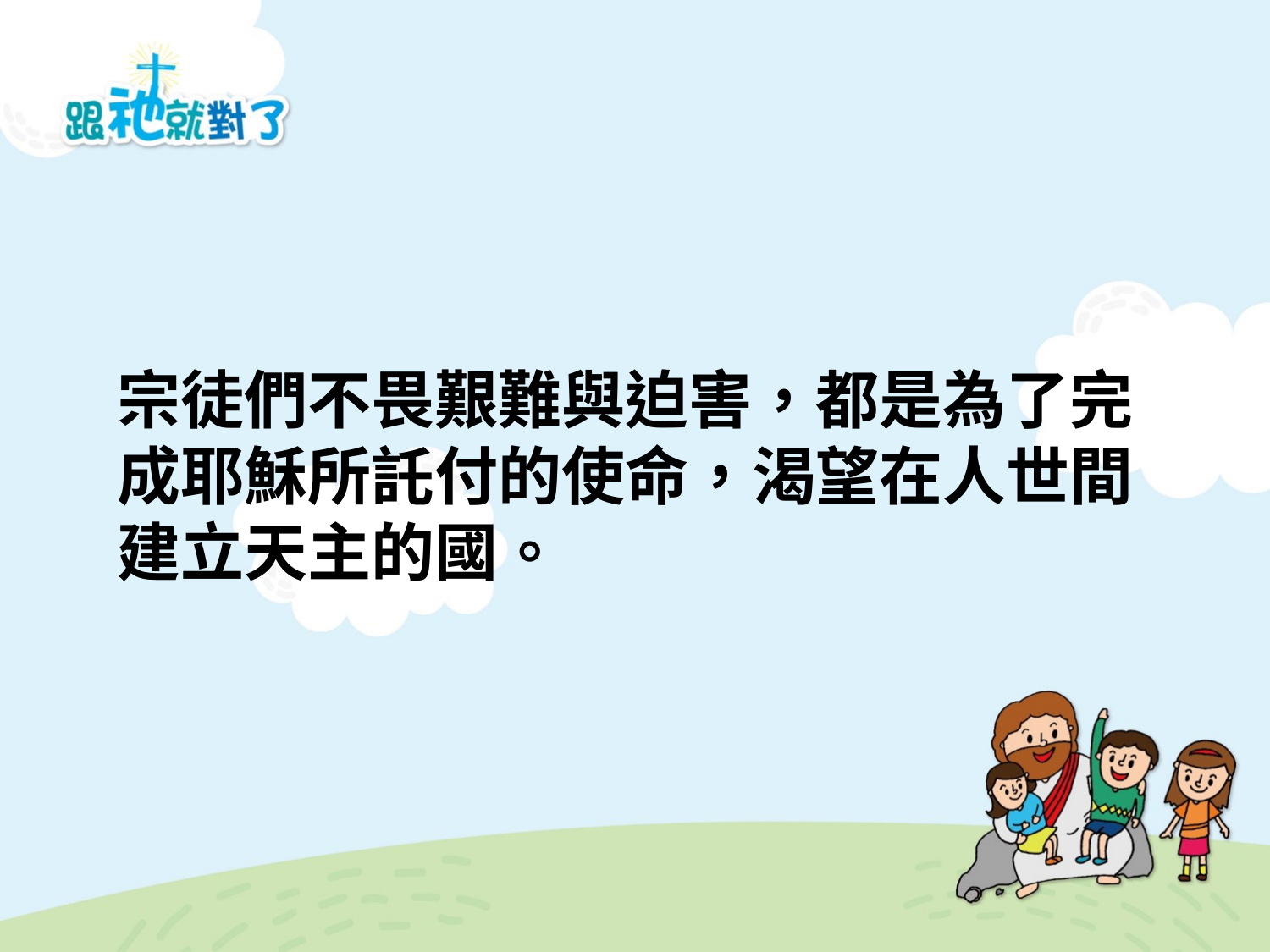

宗徒們不畏艱難與迫害，都是為了完成耶穌所託付的使命，渴望在人世間建立天主的國。